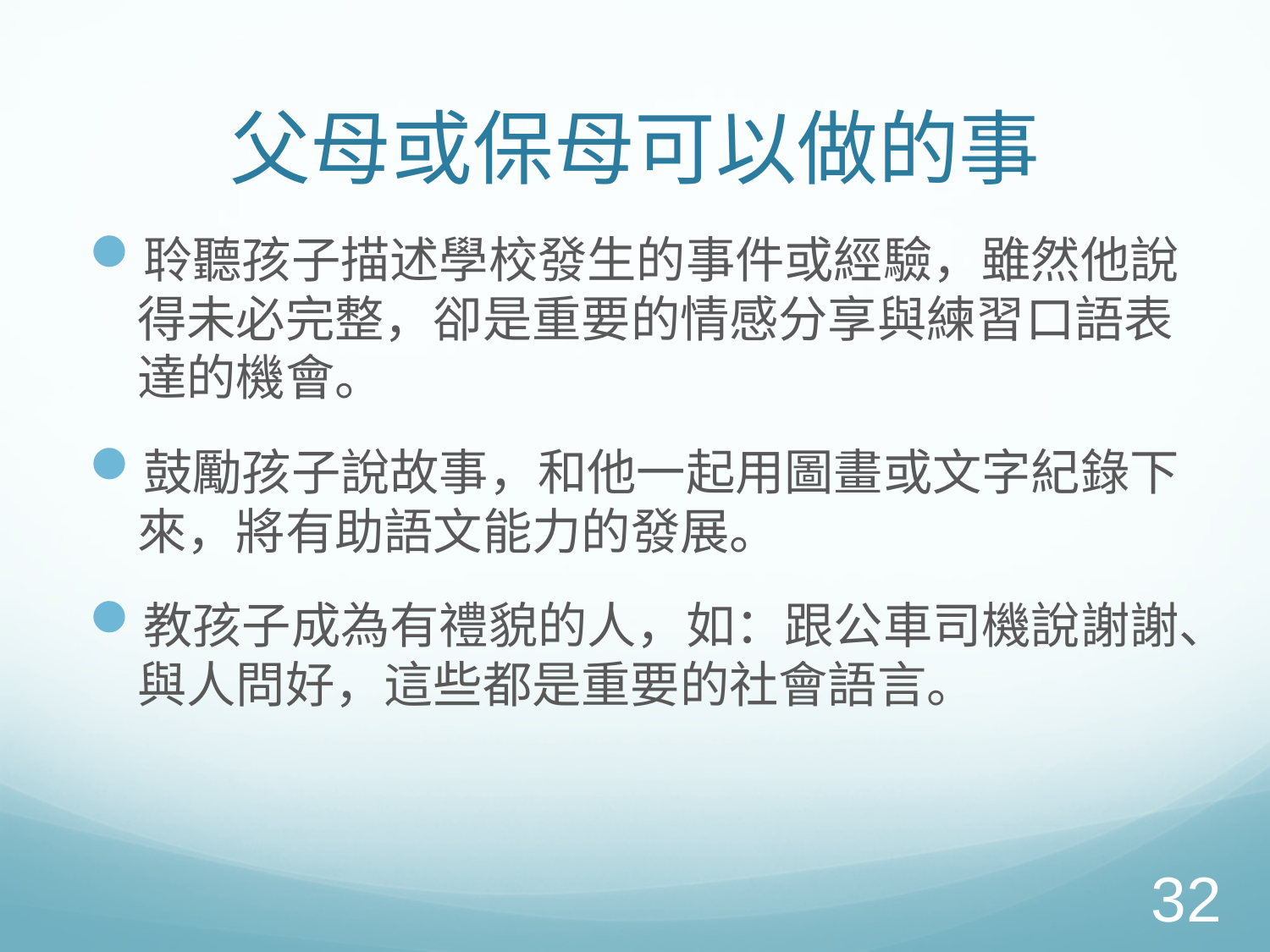

# 父母或保母可以做的事
聆聽孩子描述學校發生的事件或經驗，雖然他說得未必完整，卻是重要的情感分享與練習口語表達的機會。
鼓勵孩子說故事，和他一起用圖畫或文字紀錄下來，將有助語文能力的發展。
教孩子成為有禮貌的人，如：跟公車司機說謝謝、與人問好，這些都是重要的社會語言。
32